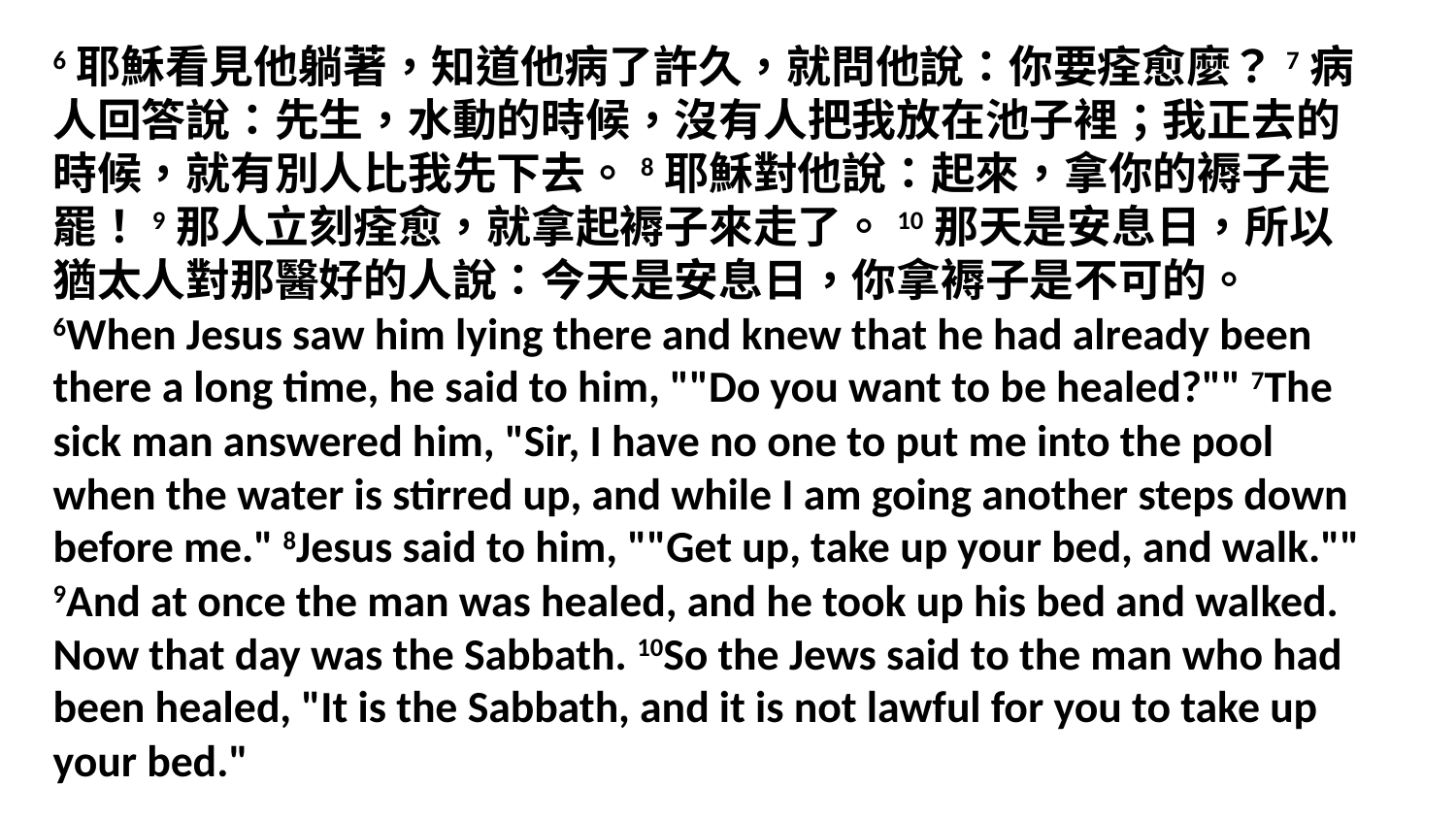

6耶穌看見他躺著，知道他病了許久，就問他說：你要痊愈麼？7病人回答說：先生，水動的時候，沒有人把我放在池子裡；我正去的時候，就有別人比我先下去。8耶穌對他說：起來，拿你的褥子走罷！9那人立刻痊愈，就拿起褥子來走了。10那天是安息日，所以猶太人對那醫好的人說：今天是安息日，你拿褥子是不可的。
6When Jesus saw him lying there and knew that he had already been there a long time, he said to him, ""Do you want to be healed?"" 7The sick man answered him, "Sir, I have no one to put me into the pool when the water is stirred up, and while I am going another steps down before me." 8Jesus said to him, ""Get up, take up your bed, and walk."" 9And at once the man was healed, and he took up his bed and walked. Now that day was the Sabbath. 10So the Jews said to the man who had been healed, "It is the Sabbath, and it is not lawful for you to take up your bed."